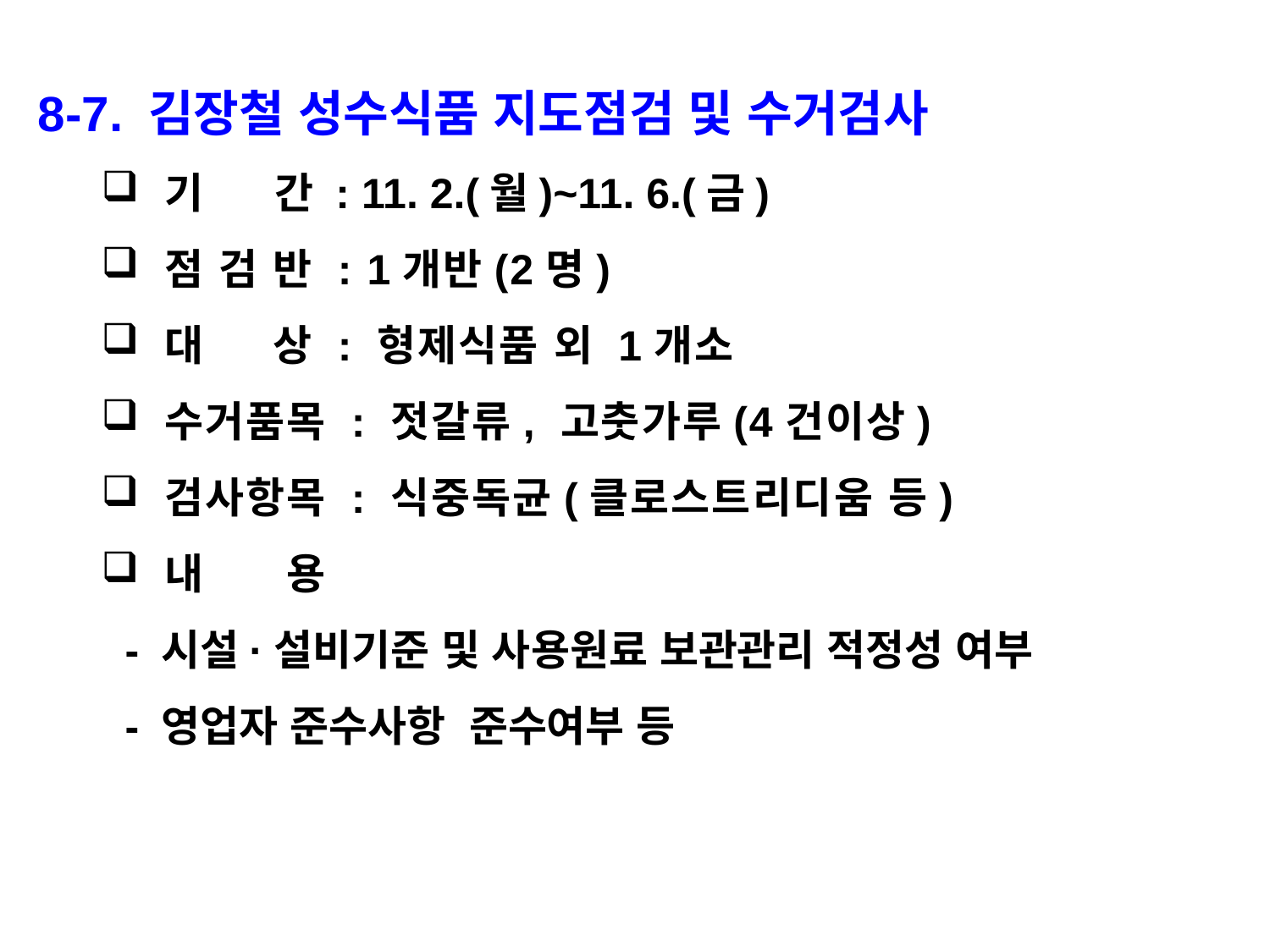

8-7. 김장철 성수식품 지도점검 및 수거검사
기      간 : 11. 2.(월)~11. 6.(금)
점 검 반 : 1개반(2명)
대     상 : 형제식품 외 1개소
수거품목 : 젓갈류, 고춧가루(4건이상)
검사항목 : 식중독균(클로스트리디움 등)
내       용
  - 시설·설비기준 및 사용원료 보관관리 적정성 여부
  - 영업자 준수사항  준수여부 등